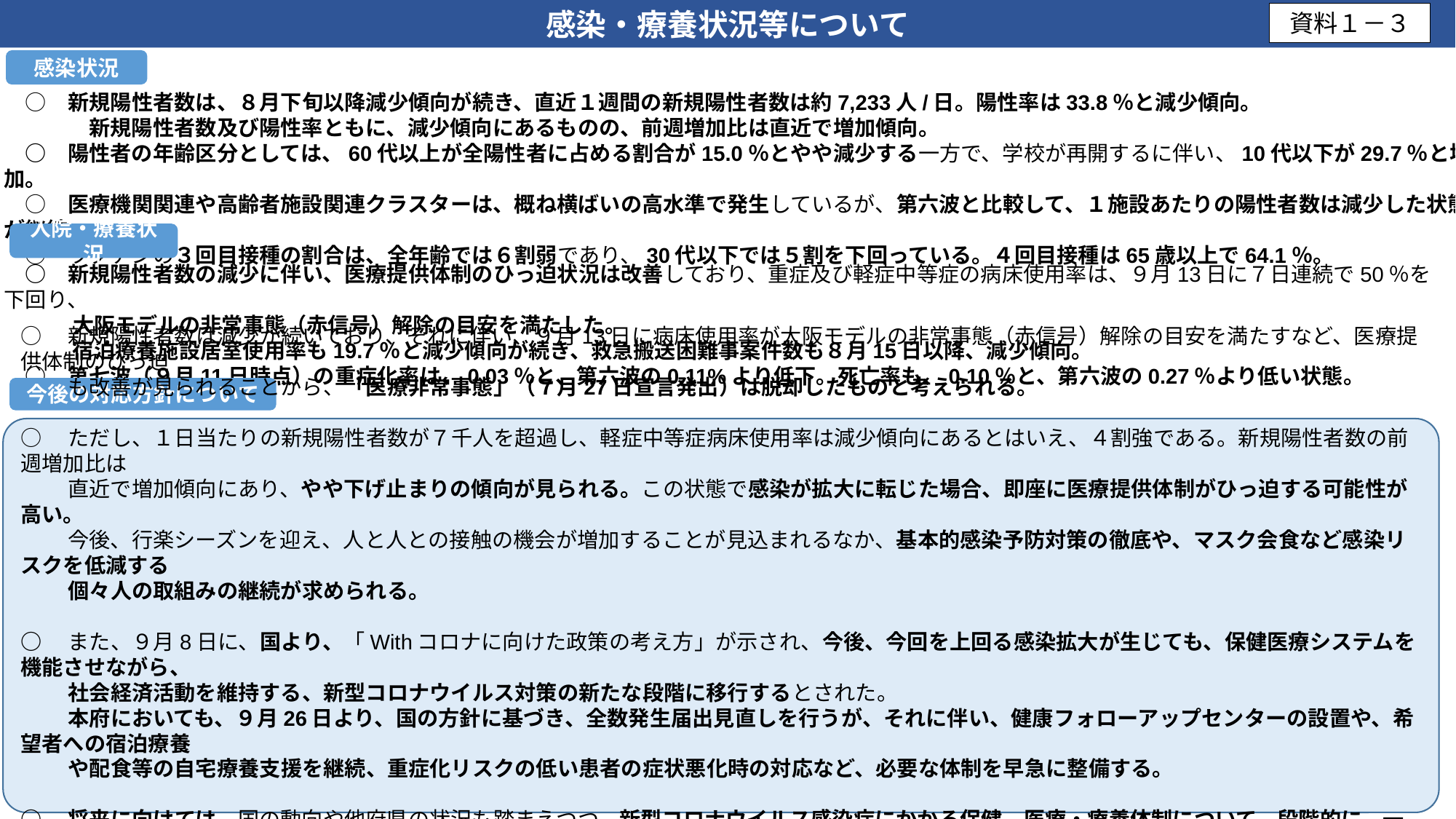

感染・療養状況等について
資料１－３
感染状況

　○　新規陽性者数は、８月下旬以降減少傾向が続き、直近１週間の新規陽性者数は約7,233人/日。陽性率は33.8％と減少傾向。
　　　　新規陽性者数及び陽性率ともに、減少傾向にあるものの、前週増加比は直近で増加傾向。
　○　陽性者の年齢区分としては、60代以上が全陽性者に占める割合が15.0％とやや減少する一方で、学校が再開するに伴い、10代以下が29.7％と増加。
　○　医療機関関連や高齢者施設関連クラスターは、概ね横ばいの高水準で発生しているが、第六波と比較して、１施設あたりの陽性者数は減少した状態が継続。
　○　ワクチンの３回目接種の割合は、全年齢では６割弱であり、30代以下では５割を下回っている。４回目接種は65歳以上で64.1％。
入院・療養状況

　○　新規陽性者数の減少に伴い、医療提供体制のひっ迫状況は改善しており、重症及び軽症中等症の病床使用率は、９月13日に７日連続で50％を下回り、
　　　 大阪モデルの非常事態（赤信号）解除の目安を満たした。
　　　 宿泊療養施設居室使用率も19.7％と減少傾向が続き、救急搬送困難事案件数も８月15日以降、減少傾向。
　○　第七波（９月11日時点）の重症化率は、0.03％と、第六波の0.11%より低下。死亡率も、0.10％と、第六波の0.27％より低い状態。
今後の対応方針について
○　新規陽性者数は減少が続いており、それに伴い、９月13日に病床使用率が大阪モデルの非常事態（赤信号）解除の目安を満たすなど、医療提供体制のひっ迫
　　 も改善が見られることから、「医療非常事態」（７月27日宣言発出）は脱却したものと考えられる。

○　ただし、１日当たりの新規陽性者数が７千人を超過し、軽症中等症病床使用率は減少傾向にあるとはいえ、４割強である。新規陽性者数の前週増加比は
　　 直近で増加傾向にあり、やや下げ止まりの傾向が見られる。この状態で感染が拡大に転じた場合、即座に医療提供体制がひっ迫する可能性が高い。
　　 今後、行楽シーズンを迎え、人と人との接触の機会が増加することが見込まれるなか、基本的感染予防対策の徹底や、マスク会食など感染リスクを低減する
　　 個々人の取組みの継続が求められる。

○　また、９月8日に、国より、「Withコロナに向けた政策の考え方」が示され、今後、今回を上回る感染拡大が生じても、保健医療システムを機能させながら、
　　 社会経済活動を維持する、新型コロナウイルス対策の新たな段階に移行するとされた。
　　 本府においても、９月26日より、国の方針に基づき、全数発生届出見直しを行うが、それに伴い、健康フォローアップセンターの設置や、希望者への宿泊療養
　　 や配食等の自宅療養支援を継続、重症化リスクの低い患者の症状悪化時の対応など、必要な体制を早急に整備する。

○　将来に向けては、国の動向や他府県の状況も踏まえつつ、新型コロナウイルス感染症にかかる保健、医療・療養体制について、段階的に、一般医療への移行
　　（行政主導による体制整備から、医療機関、高齢者施設等、府民が各自、新型コロナに「備え」、「対策」する「With コロナ」体制への転換）をめざす。
1